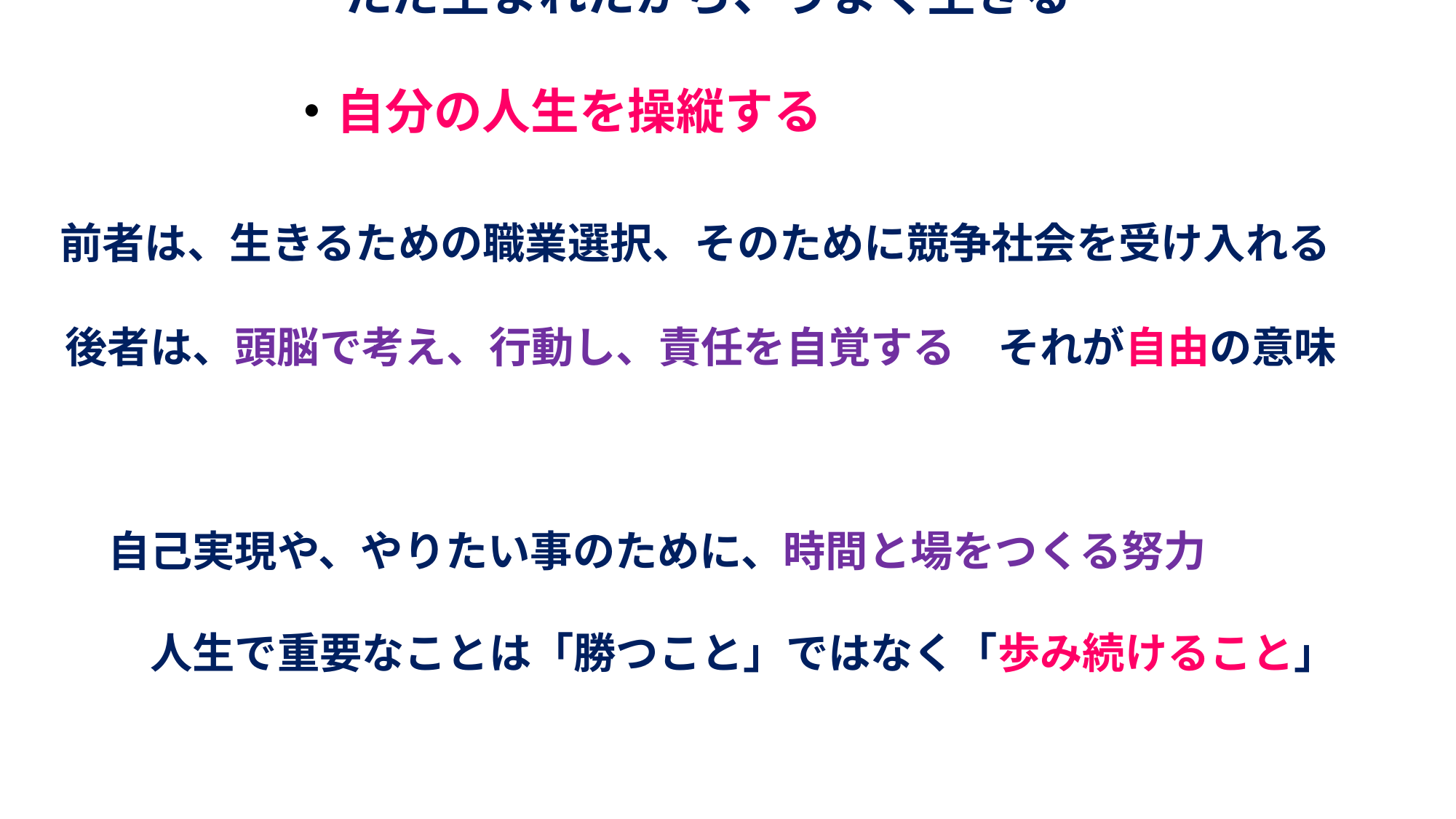

# 人生には２つの選択肢がある（ホセ・ムヒカ） 　　　　　・ただ生まれたから、うまく生きる 　　　　　  ・自分の人生を操縦する 前者は、生きるための職業選択、そのために競争社会を受け入れる 　後者は、頭脳で考え、行動し、責任を自覚する　それが自由の意味　　　 　　自己実現や、やりたい事のために、時間と場をつくる努力 　　　人生で重要なことは「勝つこと」ではなく「歩み続けること」